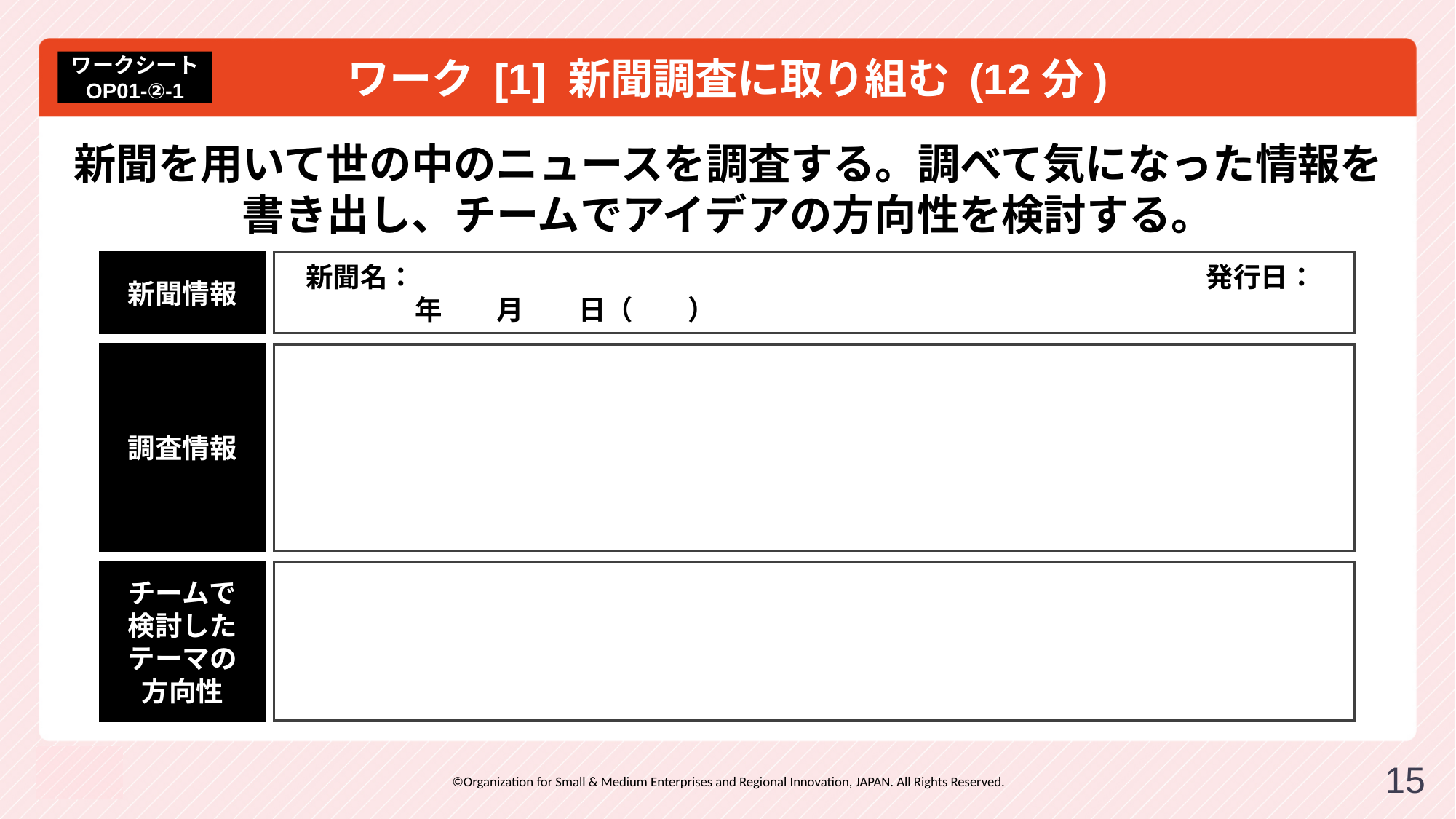

# ワーク [1] 新聞調査に取り組む (12分)
ワークシート
OP01-②-1
新聞を用いて世の中のニュースを調査する。調べて気になった情報を
書き出し、チームでアイデアの方向性を検討する。
新聞情報
新聞名：　　　　　　　　　　　　　　　　　　　　　　　　　　　　　発行日：　　　　　年　　月　　日（　　）
調査情報

チームで
検討したテーマの
方向性